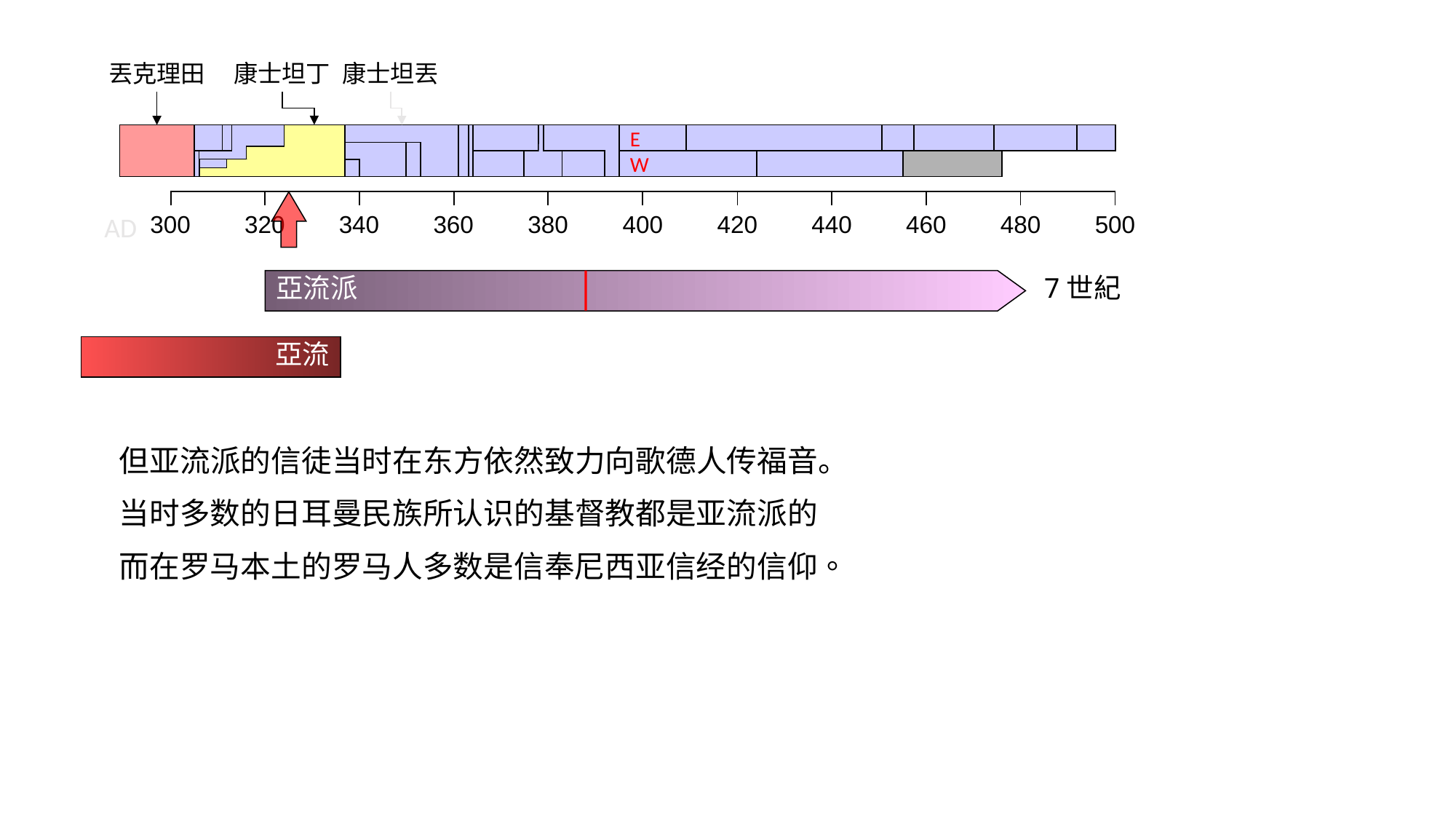

丟克理田
康士坦丁
康士坦丟

E

W

|  |  |  |  |  |  |  |  |  |  |
| --- | --- | --- | --- | --- | --- | --- | --- | --- | --- |

AD
| 300 | 320 | 340 | 360 | 380 | 400 | 420 | 440 | 460 | 480 | 500 |
| --- | --- | --- | --- | --- | --- | --- | --- | --- | --- | --- |
7世紀

亞流派
亞流
但亚流派的信徒当时在东方依然致力向歌德人传福音。
当时多数的日耳曼民族所认识的基督教都是亚流派的
而在罗马本土的罗马人多数是信奉尼西亚信经的信仰。